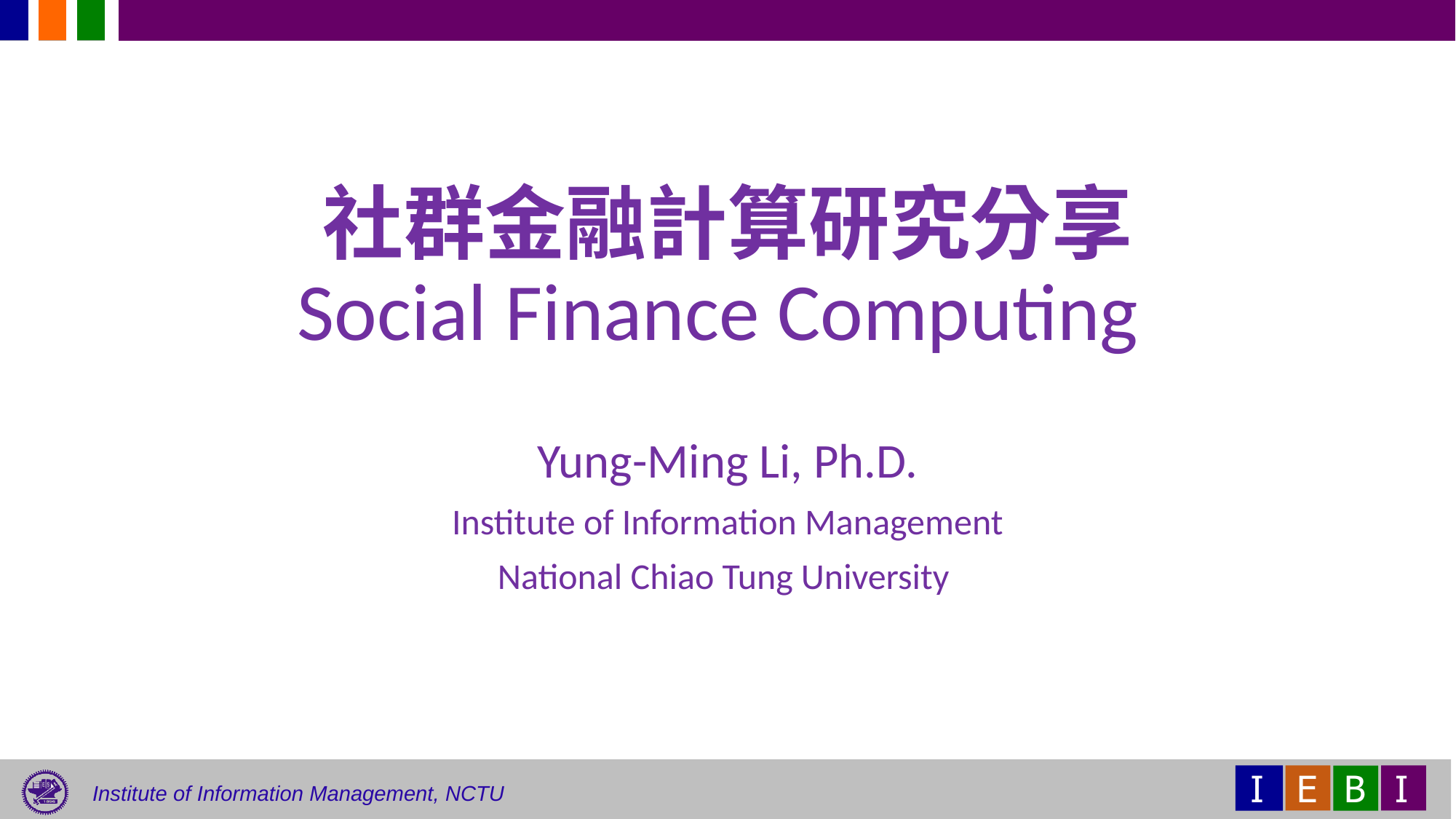

# 社群金融計算研究分享 Social Finance Computing
Yung-Ming Li, Ph.D.
Institute of Information Management
National Chiao Tung University